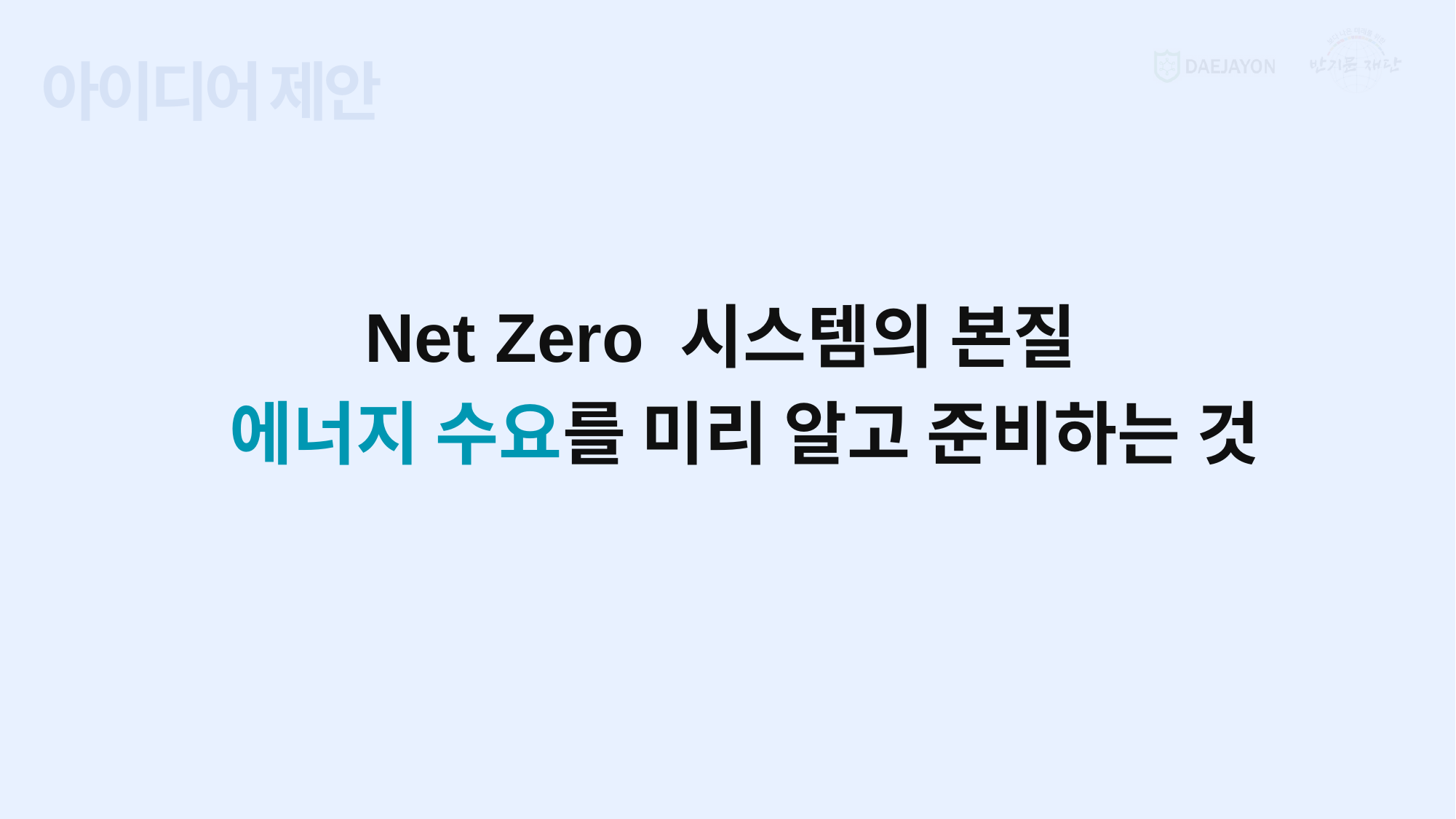

아이디어 제안
Net Zero 시스템의 본질
  에너지 수요를 미리 알고 준비하는 것